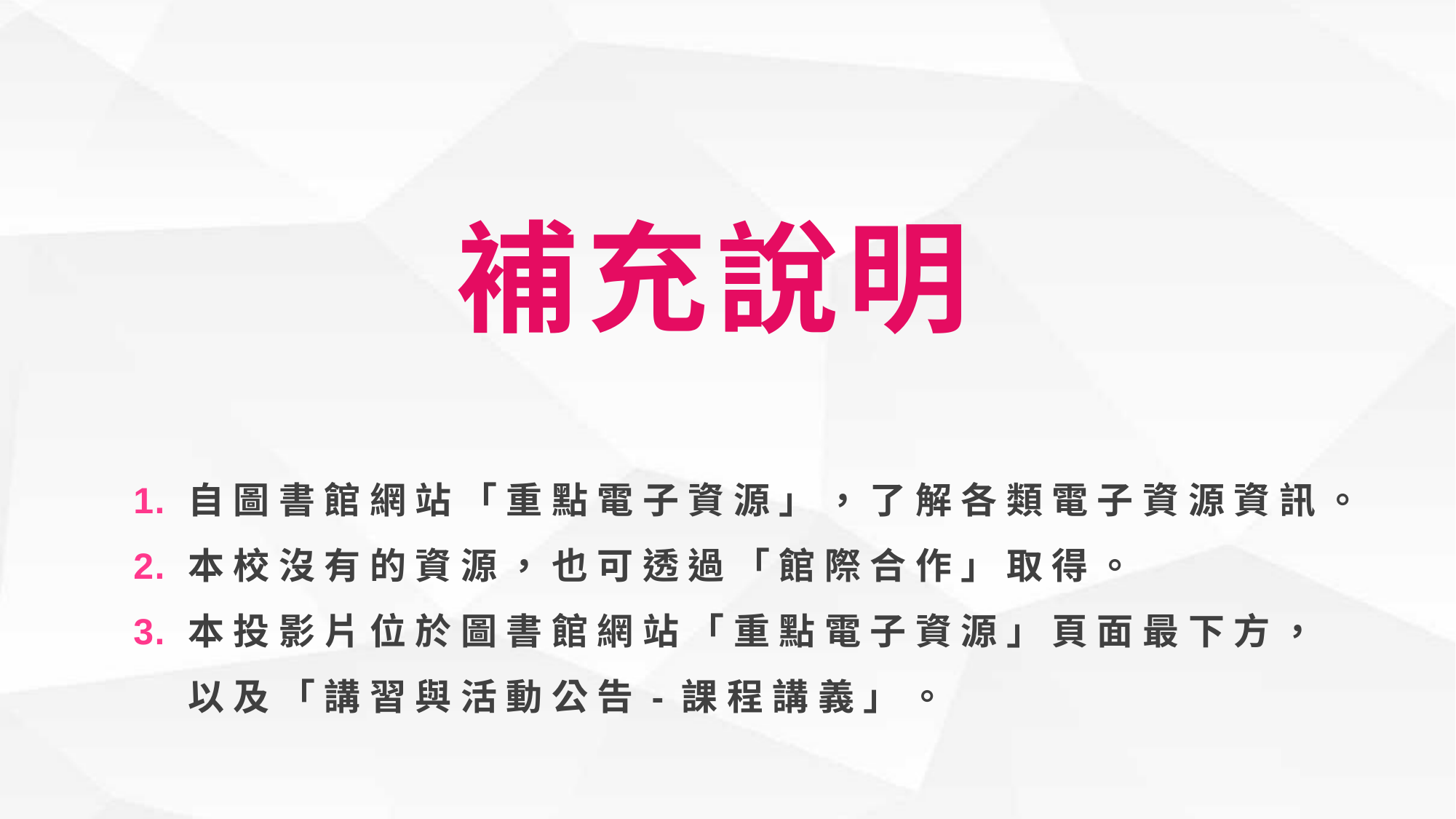

補充說明
自圖書館網站「重點電子資源」，了解各類電子資源資訊。
本校沒有的資源，也可透過「館際合作」取得。
本投影片位於圖書館網站「重點電子資源」頁面最下方，以及「講習與活動公告-課程講義」。